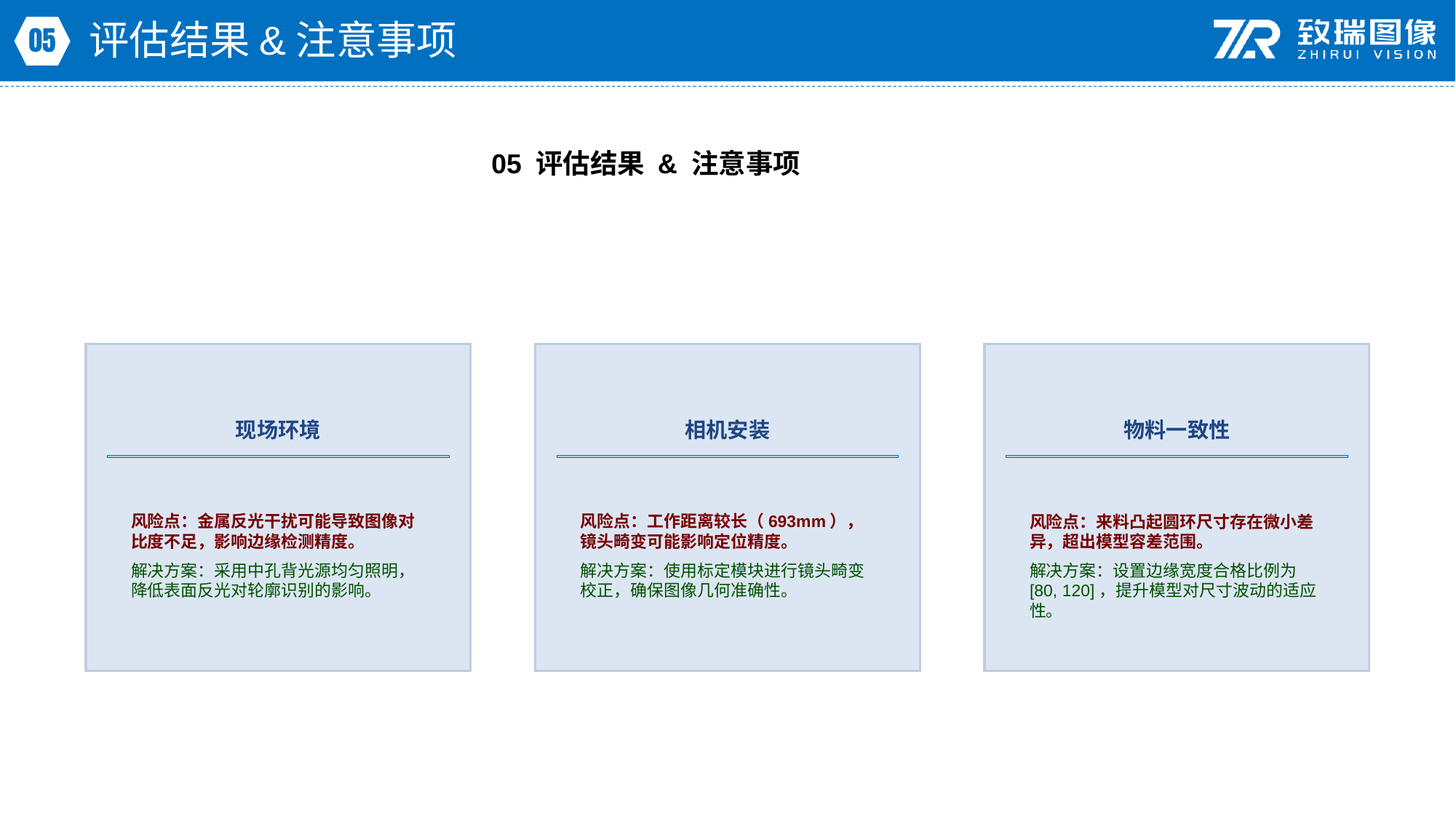

评估结果&注意事项
05

05 评估结果 & 注意事项

现场环境

相机安装

物料一致性

风险点：金属反光干扰可能导致图像对比度不足，影响边缘检测精度。
解决方案：采用中孔背光源均匀照明，降低表面反光对轮廓识别的影响。

风险点：工作距离较长（693mm），镜头畸变可能影响定位精度。
解决方案：使用标定模块进行镜头畸变校正，确保图像几何准确性。

风险点：来料凸起圆环尺寸存在微小差异，超出模型容差范围。
解决方案：设置边缘宽度合格比例为[80, 120]，提升模型对尺寸波动的适应性。